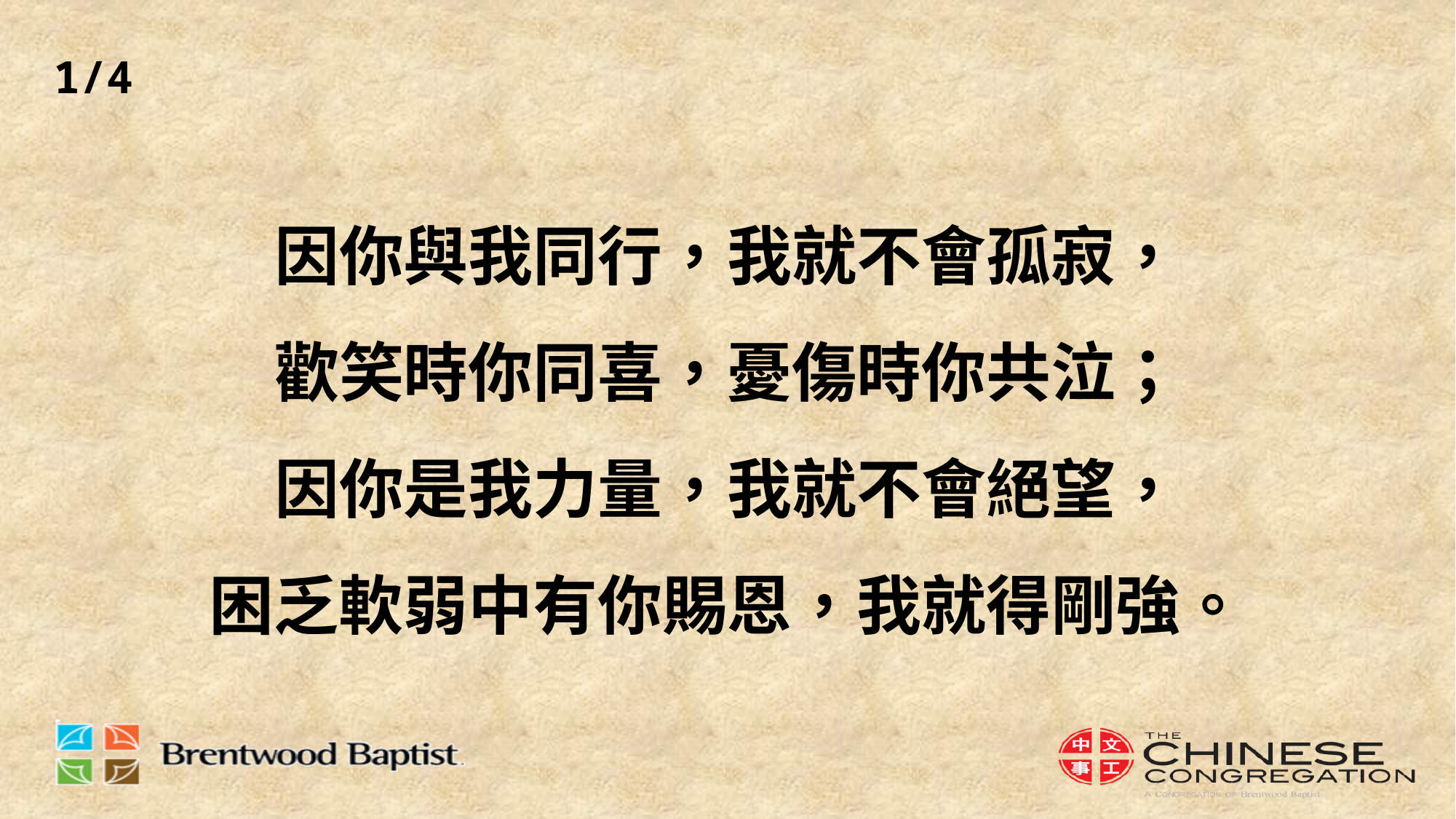

1/4
# 因你與我同行，我就不會孤寂， 歡笑時你同喜，憂傷時你共泣； 因你是我力量，我就不會絕望， 困乏軟弱中有你賜恩，我就得剛強。